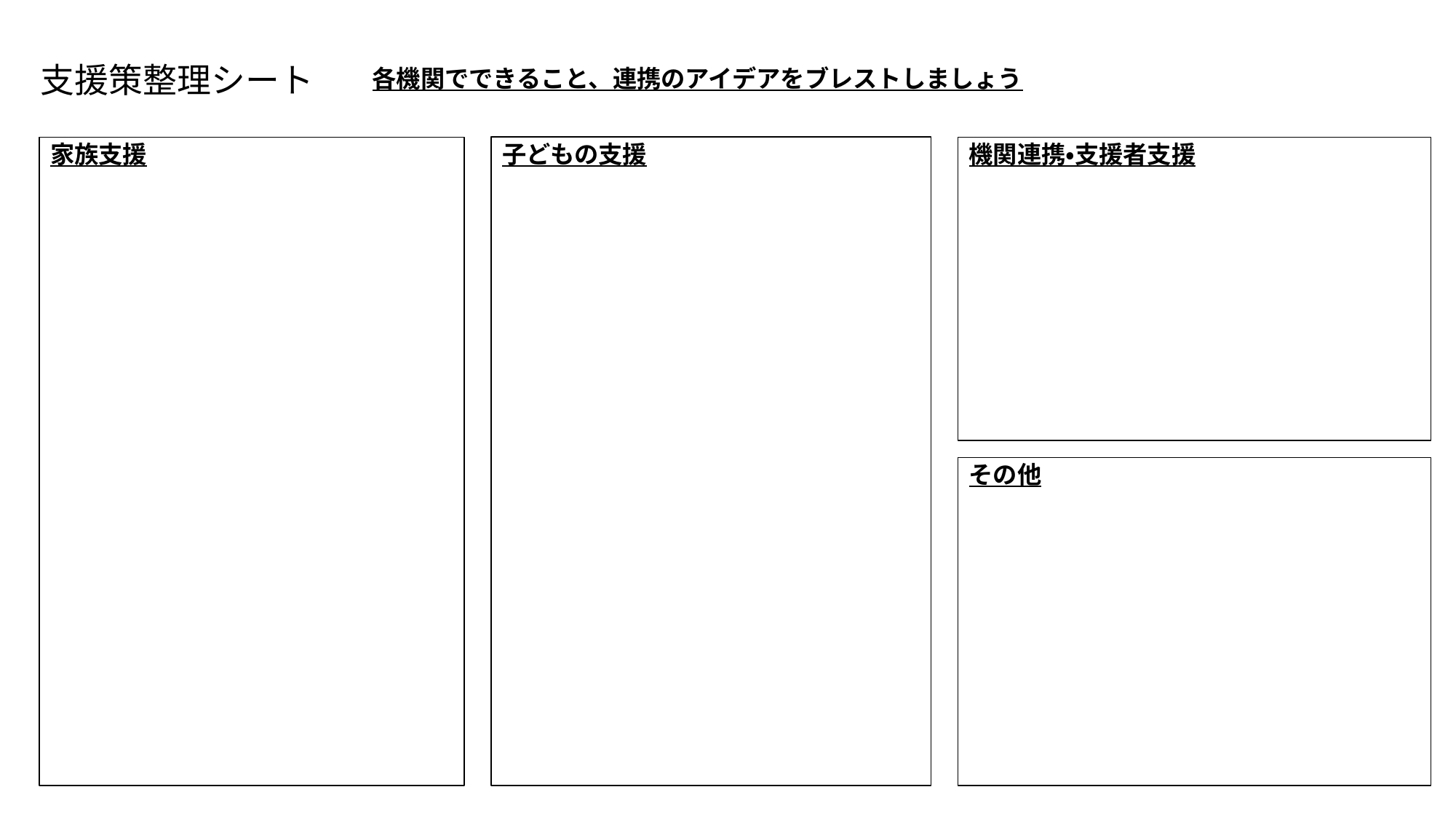

各機関でできること、連携のアイデアをブレストしましょう
支援策整理シート
家族支援
子どもの支援
機関連携・支援者支援
その他